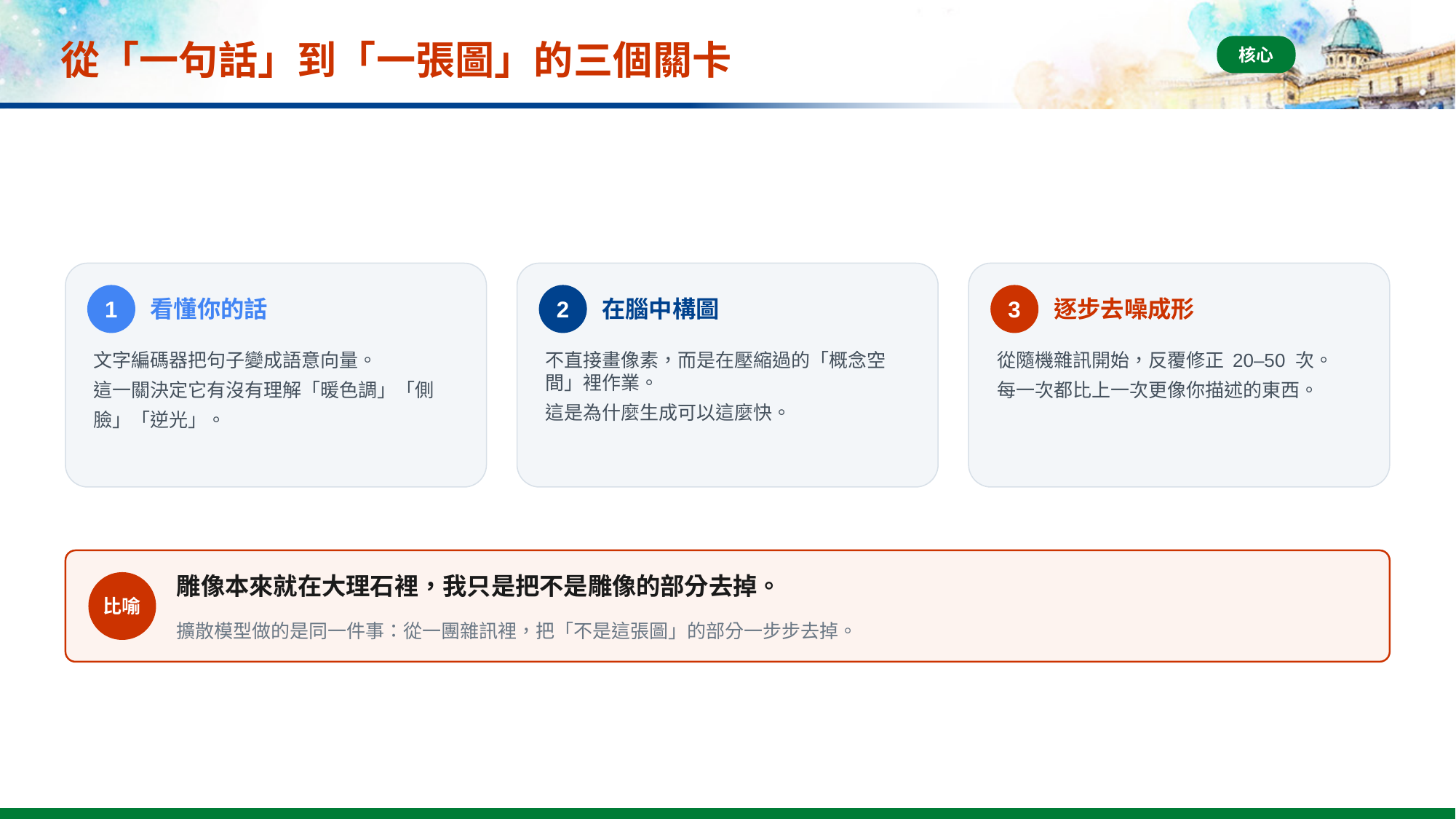

# 從「一句話」到「一張圖」的三個關卡
核心

1
2
3
看懂你的話
在腦中構圖
逐步去噪成形
文字編碼器把句子變成語意向量。
這一關決定它有沒有理解「暖色調」「側臉」「逆光」。
不直接畫像素，而是在壓縮過的「概念空間」裡作業。
這是為什麼生成可以這麼快。
從隨機雜訊開始，反覆修正 20–50 次。
每一次都比上一次更像你描述的東西。

雕像本來就在大理石裡，我只是把不是雕像的部分去掉。
比喻
擴散模型做的是同一件事：從一團雜訊裡，把「不是這張圖」的部分一步步去掉。